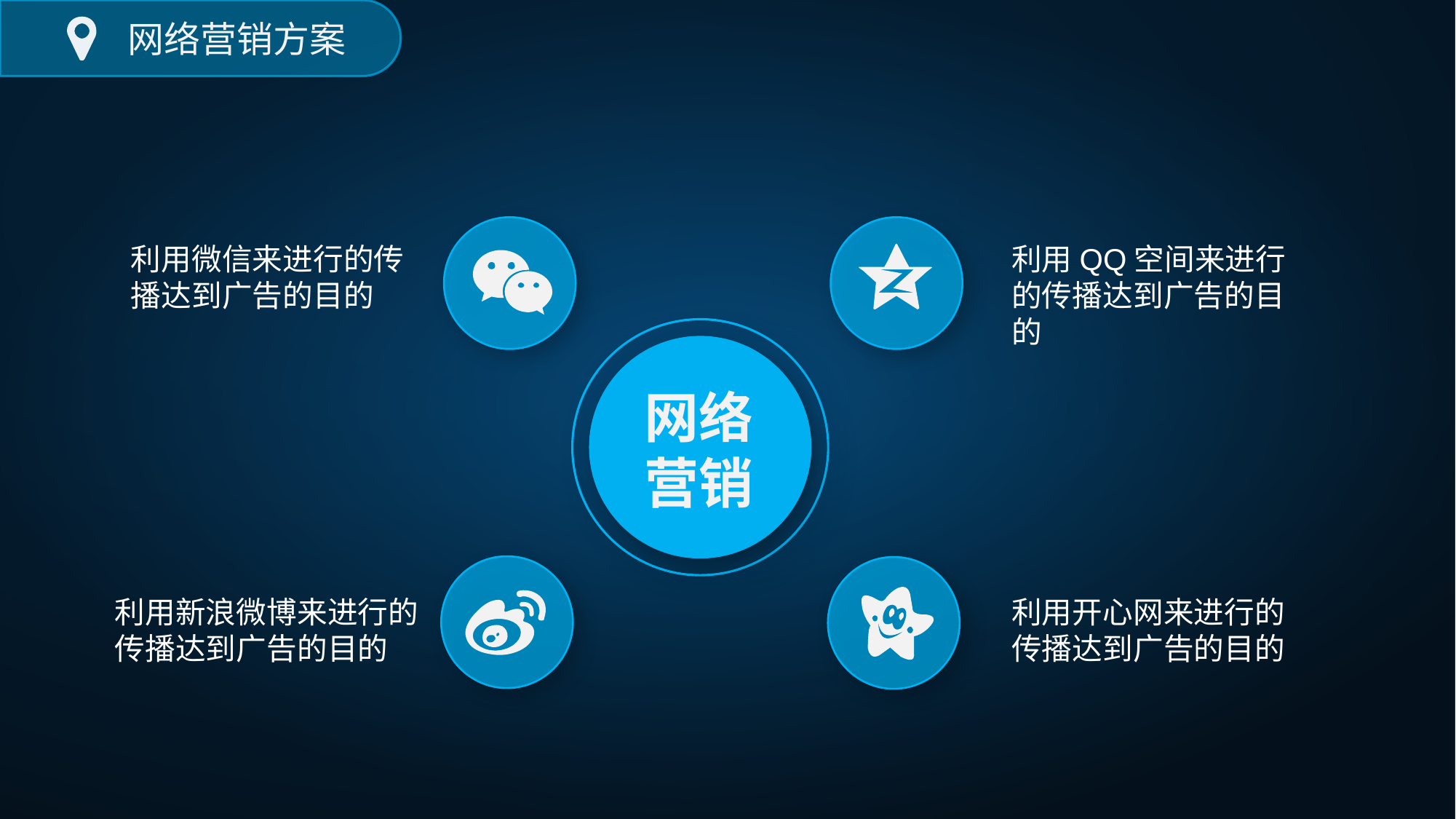

网络营销方案

利用微信来进行的传播达到广告的目的
利用QQ空间来进行的传播达到广告的目的

网络
营销

利用新浪微博来进行的传播达到广告的目的
利用开心网来进行的传播达到广告的目的